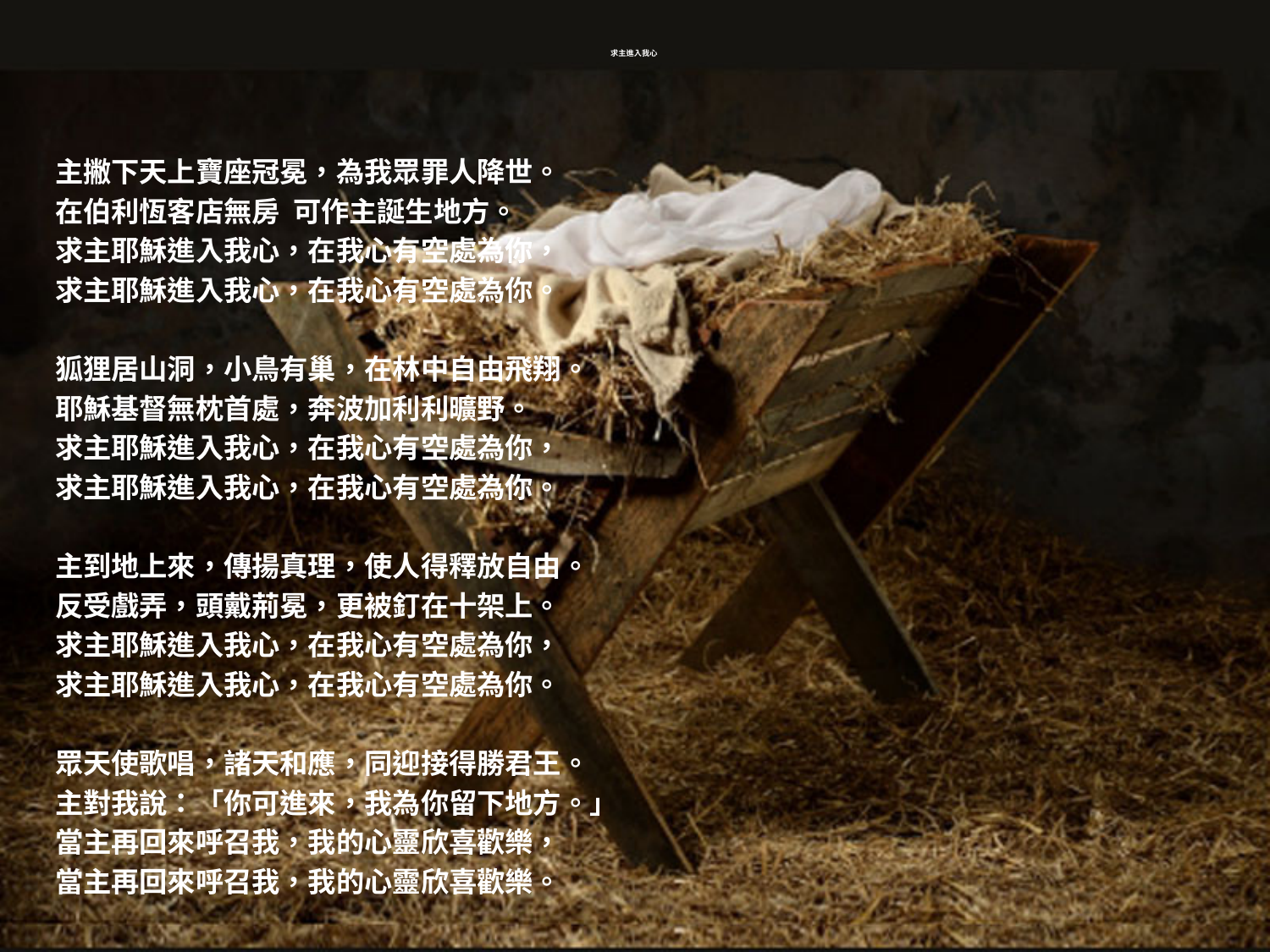

# 求主進入我心
主撇下天上寶座冠冕，為我眾罪人降世。
在伯利恆客店無房  可作主誕生地方。
求主耶穌進入我心，在我心有空處為你，
求主耶穌進入我心，在我心有空處為你。

狐狸居山洞，小鳥有巢，在林中自由飛翔。
耶穌基督無枕首處，奔波加利利曠野。
求主耶穌進入我心，在我心有空處為你，
求主耶穌進入我心，在我心有空處為你。

主到地上來，傳揚真理，使人得釋放自由。
反受戲弄，頭戴荊冕，更被釘在十架上。
求主耶穌進入我心，在我心有空處為你，
求主耶穌進入我心，在我心有空處為你。

眾天使歌唱，諸天和應，同迎接得勝君王。
主對我說：「你可進來，我為你留下地方。」
當主再回來呼召我，我的心靈欣喜歡樂，
當主再回來呼召我，我的心靈欣喜歡樂。

https://youtu.be/5emdp6R8zm8?si=-atDoN7ACGmw-qUv